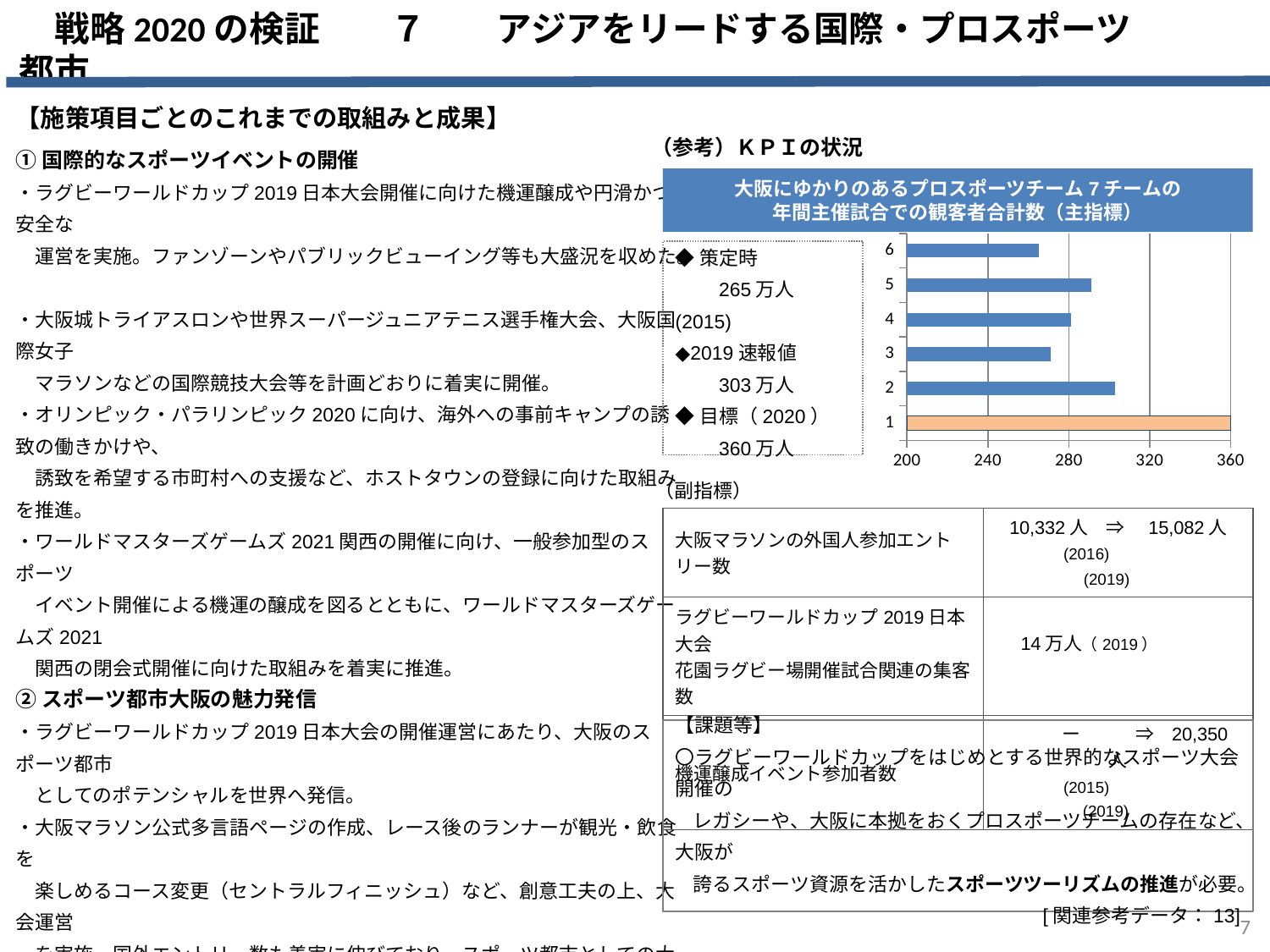

戦略2020の検証　　７　　アジアをリードする国際・プロスポーツ都市
【施策項目ごとのこれまでの取組みと成果】
（参考）ＫＰＩの状況
①国際的なスポーツイベントの開催
・ラグビーワールドカップ2019日本大会開催に向けた機運醸成や円滑かつ安全な
　運営を実施。ファンゾーンやパブリックビューイング等も大盛況を収めた。
・大阪城トライアスロンや世界スーパージュニアテニス選手権大会、大阪国際女子
　マラソンなどの国際競技大会等を計画どおりに着実に開催。
・オリンピック・パラリンピック2020に向け、海外への事前キャンプの誘致の働きかけや、
　誘致を希望する市町村への支援など、ホストタウンの登録に向けた取組みを推進。
・ワールドマスターズゲームズ2021関西の開催に向け、一般参加型のスポーツ
　イベント開催による機運の醸成を図るとともに、ワールドマスターズゲームズ2021
　関西の閉会式開催に向けた取組みを着実に推進。
②スポーツ都市大阪の魅力発信
・ラグビーワールドカップ2019日本大会の開催運営にあたり、大阪のスポーツ都市
　としてのポテンシャルを世界へ発信。
・大阪マラソン公式多言語ページの作成、レース後のランナーが観光・飲食を
　楽しめるコース変更（セントラルフィニッシュ）など、創意工夫の上、大会運営
　を実施。国外エントリー数も着実に伸びており、スポーツ都市としての大阪の
　魅力発信に繋げた。
・大阪を拠点に活動するプロスポーツチームと連携し、主催試合の招待や観戦優待、
　スポーツ体験教室を実施するなど、スポーツの魅力を伝える取組みを着実に実施。
③ラグビーワールドカップ、オリ・パラ、ワールドマスターズゲームズの開催を
　　契機としたレガシーの形成
・オリンピアンやパラリンピアンなどのトップアスリートを小学校や大型商業施設に派遣し、
　オリ・パラ等の開催に向けた機運醸成やスポーツマンシップの普及を促進。
大阪にゆかりのあるプロスポーツチーム7チームの
年間主催試合での観客者合計数（主指標）

### Chart

| Category |  |
|---|---|
◆策定時
　　265万人(2015)
◆2019速報値
　　303万人
◆目標（2020）
　　360万人
（副指標）
| 大阪マラソンの外国人参加エントリー数 | 10,332人　⇒　15,082人 　　(2016)　　　　　　(2019) |
| --- | --- |
| ラグビーワールドカップ2019日本大会 花園ラグビー場開催試合関連の集客数 | 14万人（2019） |
| 機運醸成イベント参加者数 | ー　　　⇒ 20,350人 　　(2015)　　　　　　(2019) |
【課題等】
〇ラグビーワールドカップをはじめとする世界的なスポーツ大会開催の
   レガシーや、大阪に本拠をおくプロスポーツチームの存在など、大阪が
   誇るスポーツ資源を活かしたスポーツツーリズムの推進が必要。
[関連参考データ：13]
7